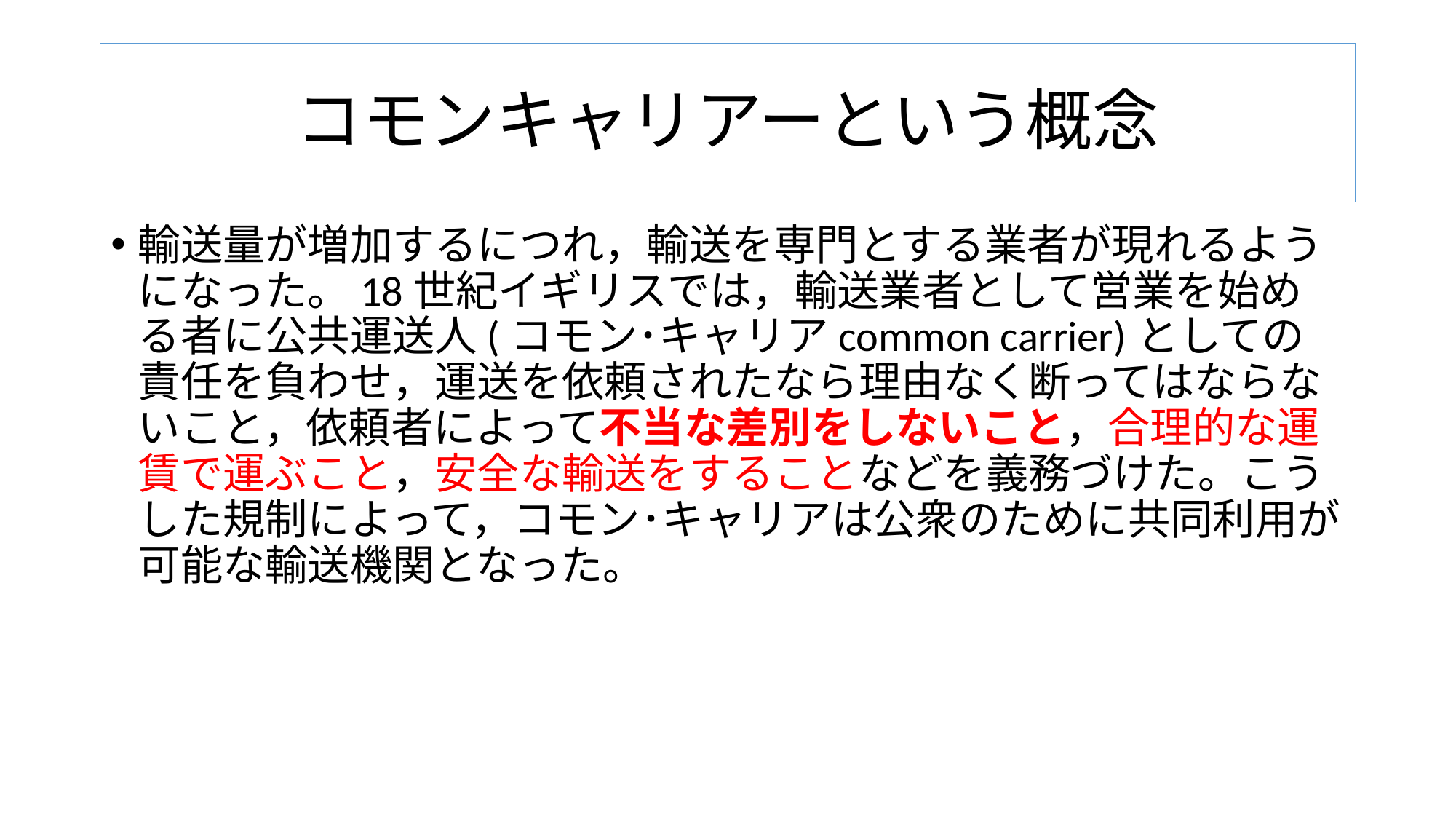

# コモンキャリアーという概念
輸送量が増加するにつれ，輸送を専門とする業者が現れるようになった。18世紀イギリスでは，輸送業者として営業を始める者に公共運送人(コモン･キャリアcommon carrier)としての責任を負わせ，運送を依頼されたなら理由なく断ってはならないこと，依頼者によって不当な差別をしないこと，合理的な運賃で運ぶこと，安全な輸送をすることなどを義務づけた。こうした規制によって，コモン･キャリアは公衆のために共同利用が可能な輸送機関となった。